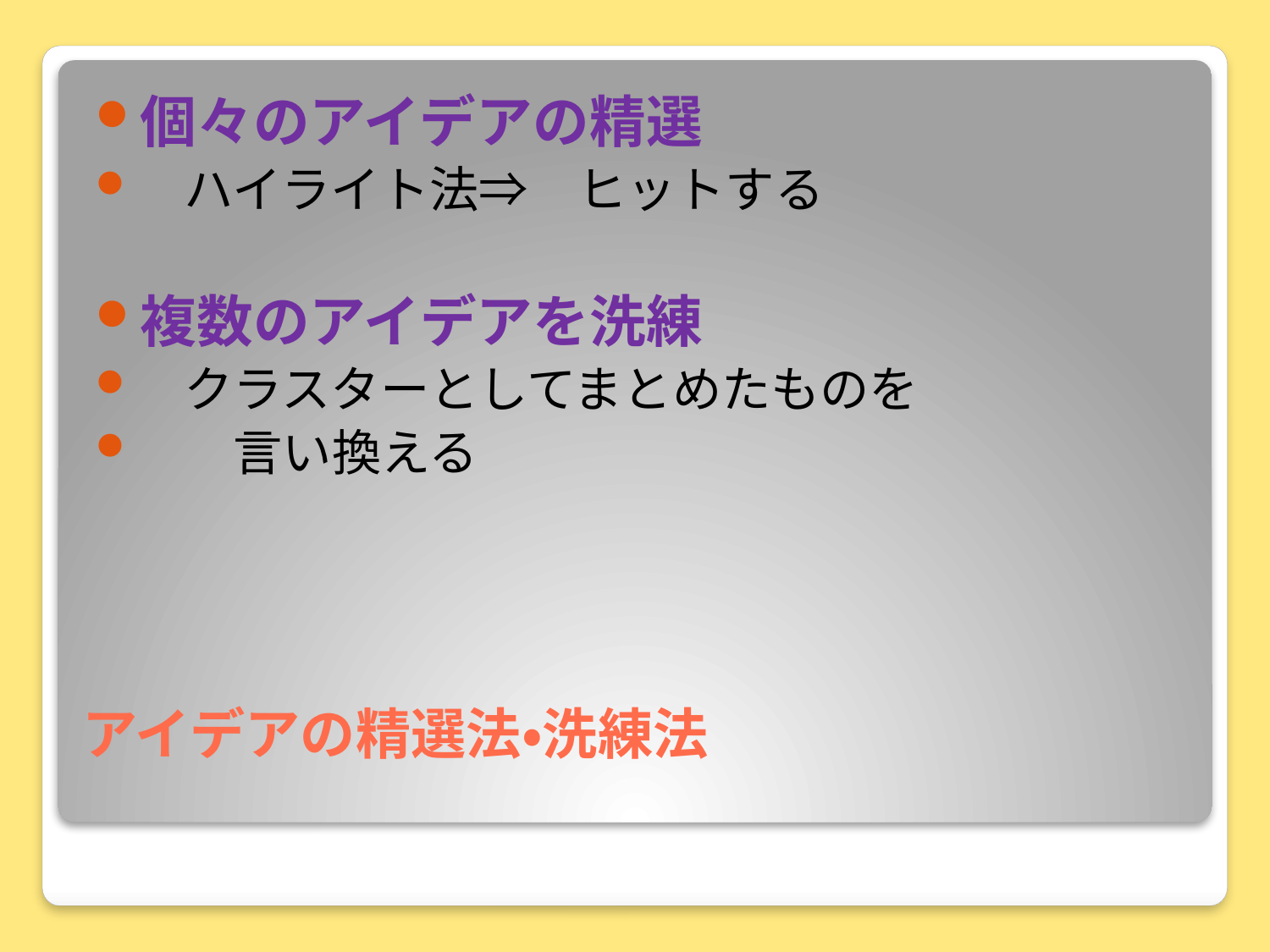

個々のアイデアの精選
　ハイライト法⇒　ヒットする

複数のアイデアを洗練
　クラスターとしてまとめたものを
　　言い換える
# アイデアの精選法・洗練法